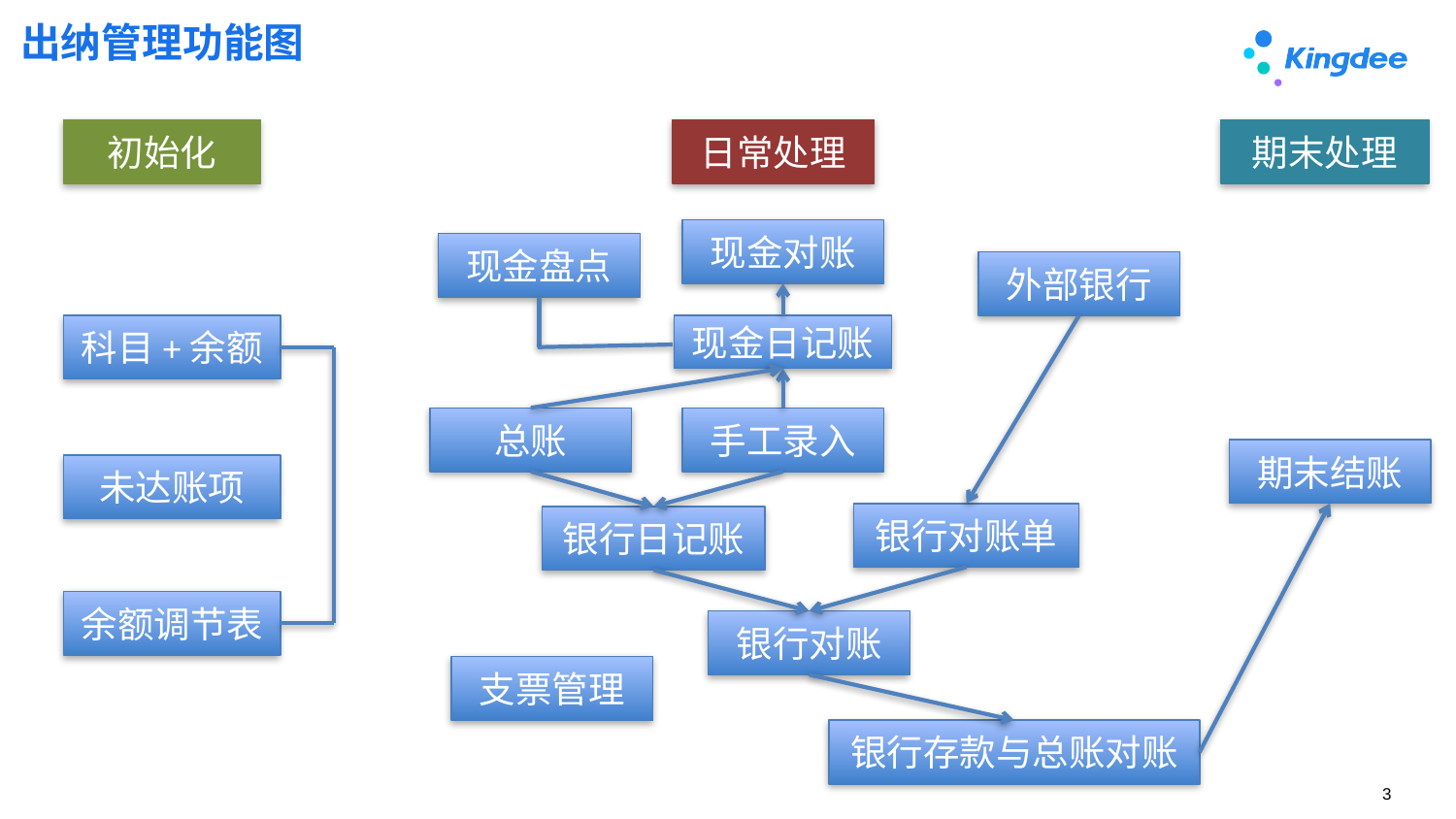

# 出纳管理功能图
初始化
日常处理
期末处理
现金对账
现金盘点
外部银行
科目+余额
现金日记账
总账
手工录入
期末结账
未达账项
银行对账单
银行日记账
余额调节表
银行对账
支票管理
银行存款与总账对账